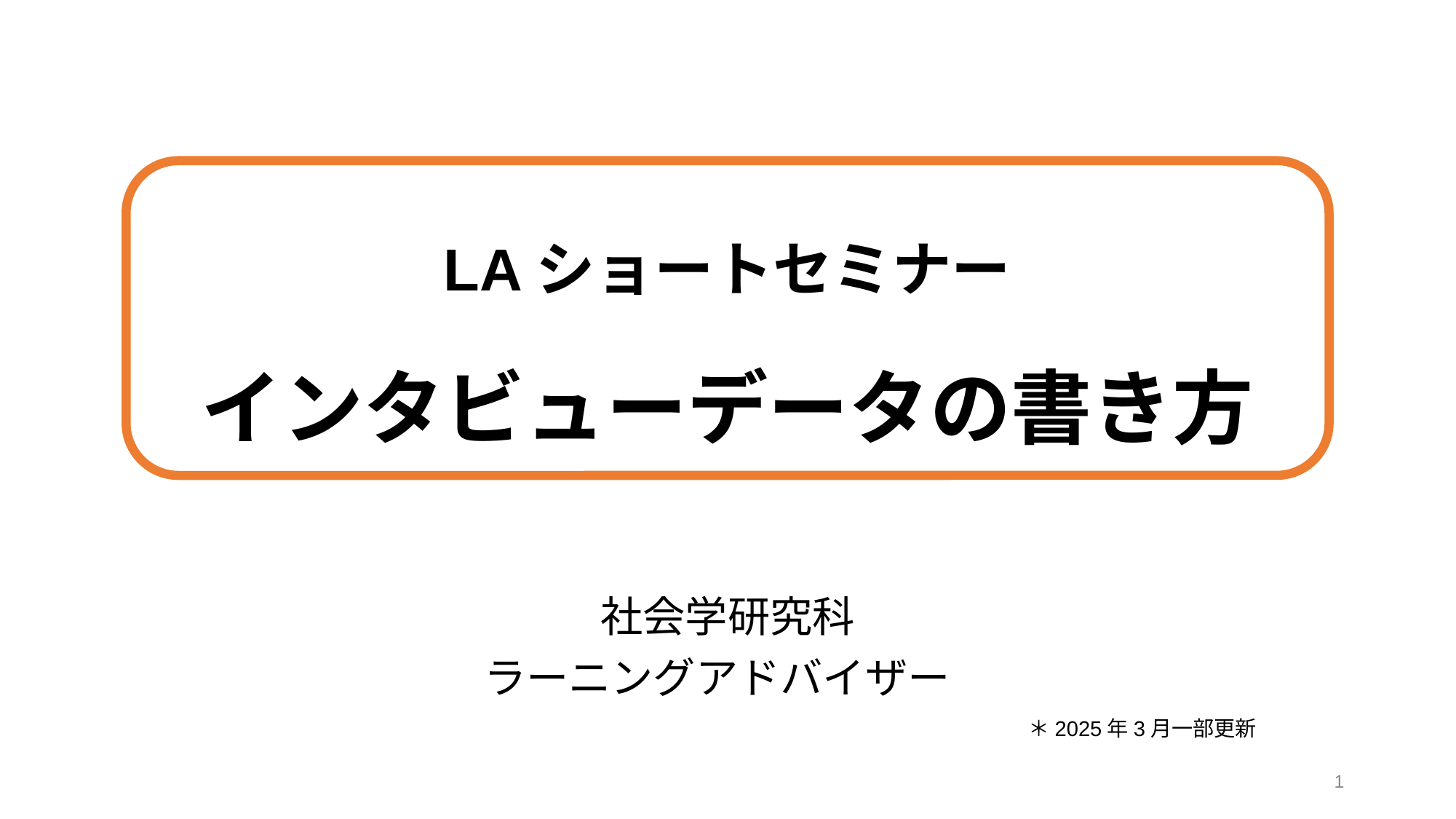

# LAショートセミナー インタビューデータの書き方

社会学研究科
ラーニングアドバイザー
　　　　　　　　　　　　　　　　　　　　　　　　　　　　　　　　　　　　　　　＊2025年3月一部更新
1